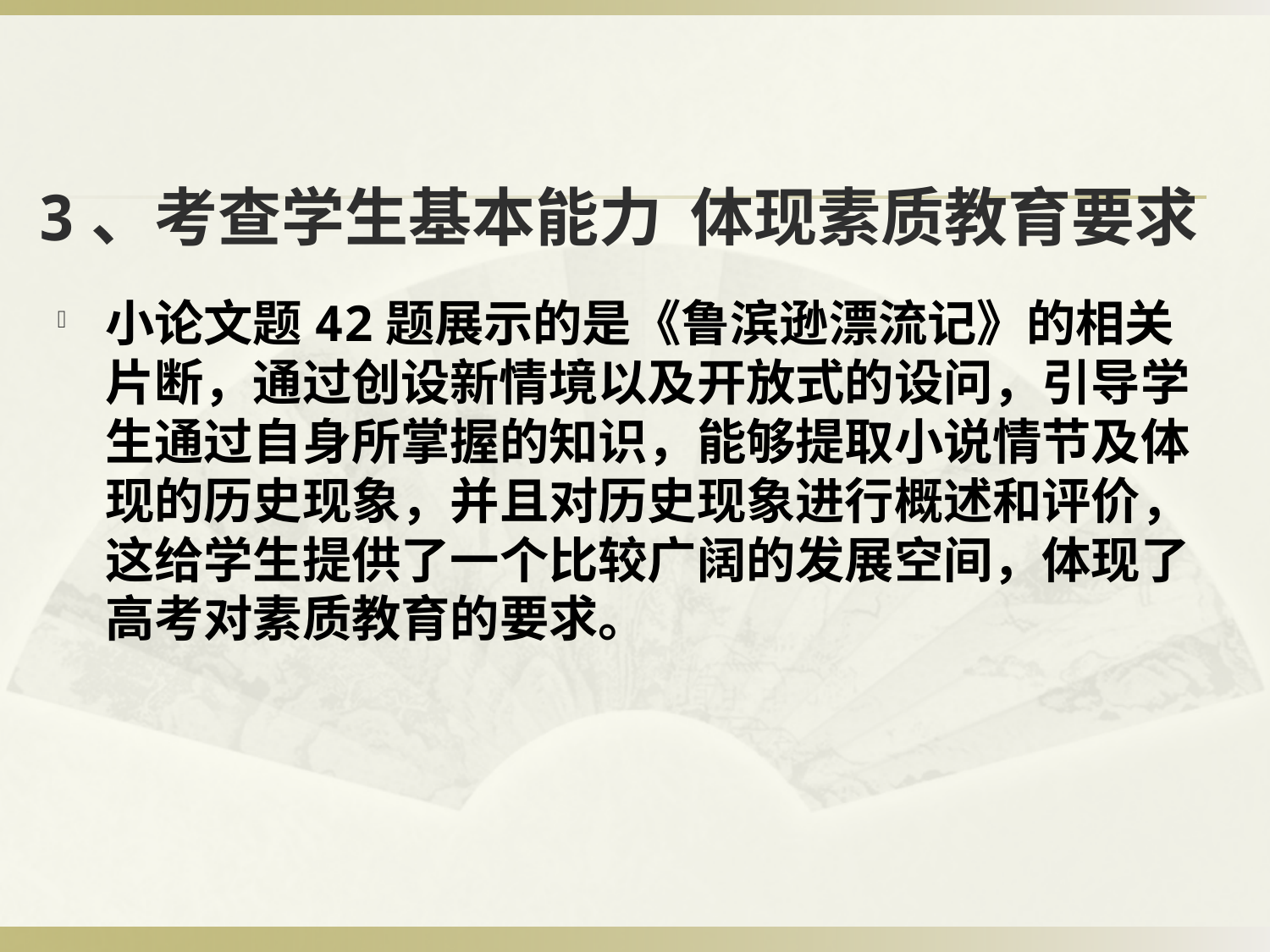

# 3、考查学生基本能力  体现素质教育要求
小论文题42题展示的是《鲁滨逊漂流记》的相关片断，通过创设新情境以及开放式的设问，引导学生通过自身所掌握的知识，能够提取小说情节及体现的历史现象，并且对历史现象进行概述和评价，这给学生提供了一个比较广阔的发展空间，体现了高考对素质教育的要求。